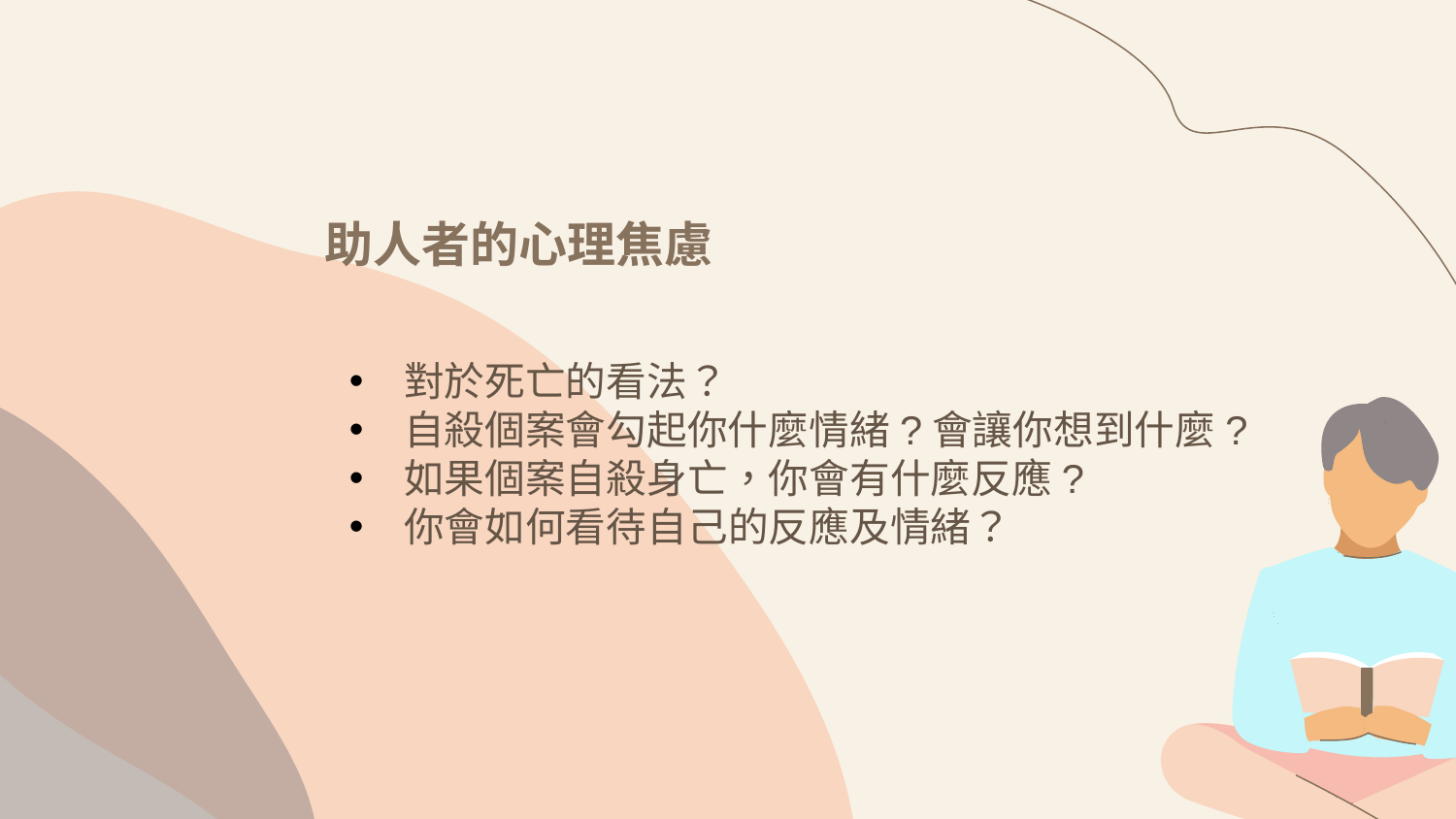

# 助人者的心理焦慮
對於死亡的看法？
自殺個案會勾起你什麼情緒?會讓你想到什麼?
如果個案自殺身亡，你會有什麼反應?
你會如何看待自己的反應及情緒？